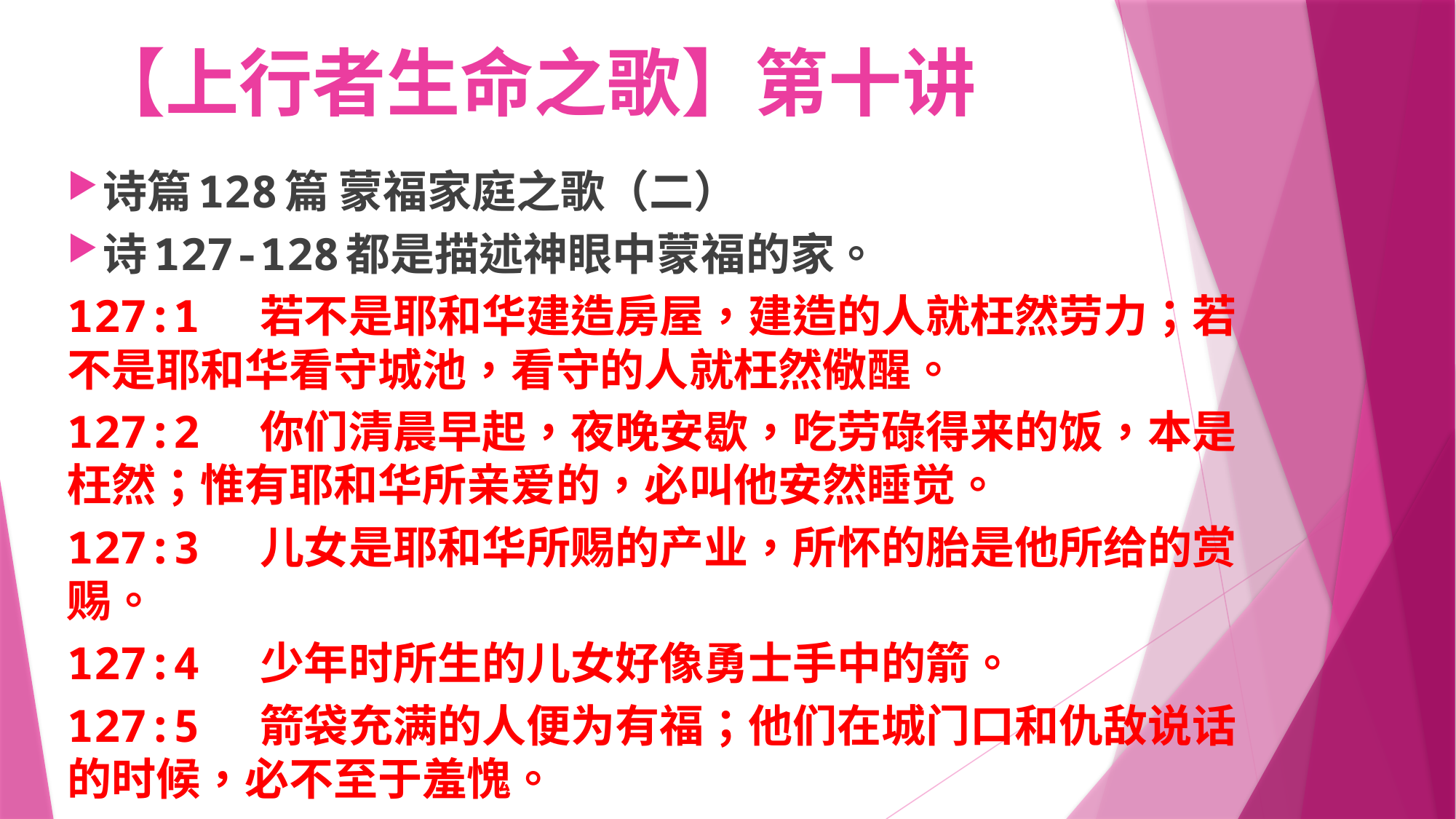

# 【上行者生命之歌】第十讲
诗篇128篇 蒙福家庭之歌（二）
诗127-128都是描述神眼中蒙福的家。
127:1  若不是耶和华建造房屋，建造的人就枉然劳力；若不是耶和华看守城池，看守的人就枉然儆醒。
127:2  你们清晨早起，夜晚安歇，吃劳碌得来的饭，本是枉然；惟有耶和华所亲爱的，必叫他安然睡觉。
127:3  儿女是耶和华所赐的产业，所怀的胎是他所给的赏赐。
127:4  少年时所生的儿女好像勇士手中的箭。
127:5  箭袋充满的人便为有福；他们在城门口和仇敌说话的时候，必不至于羞愧。